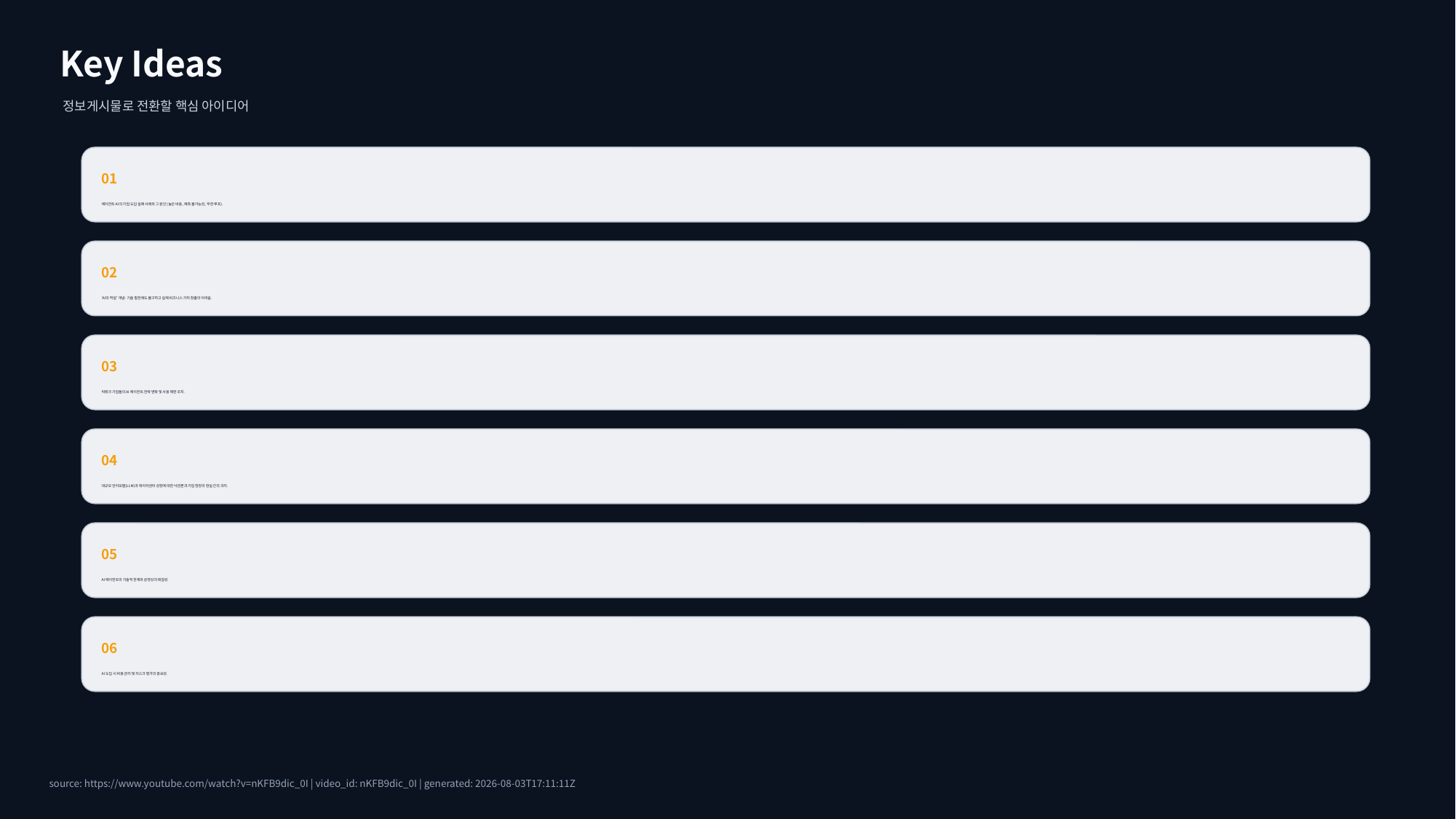

Key Ideas
정보게시물로 전환할 핵심 아이디어

01
에이전트 AI의 기업 도입 실패 사례와 그 원인 (높은 비용, 예측 불가능성, 무한 루프).

02
'AI의 역설' 개념: 기술 발전에도 불구하고 실제 비즈니스 가치 창출의 어려움.

03
빅테크 기업들의 AI 에이전트 전략 변화 및 사용 제한 조치.

04
대규모 언어모델(LLM)과 데이터센터 성장에 대한 낙관론과 기업 현장의 현실 간의 괴리.

05
AI 에이전트의 기술적 한계와 운영상의 복잡성.

06
AI 도입 시 비용 관리 및 리스크 평가의 중요성.
source: https://www.youtube.com/watch?v=nKFB9dic_0I | video_id: nKFB9dic_0I | generated: 2026-08-03T17:11:11Z